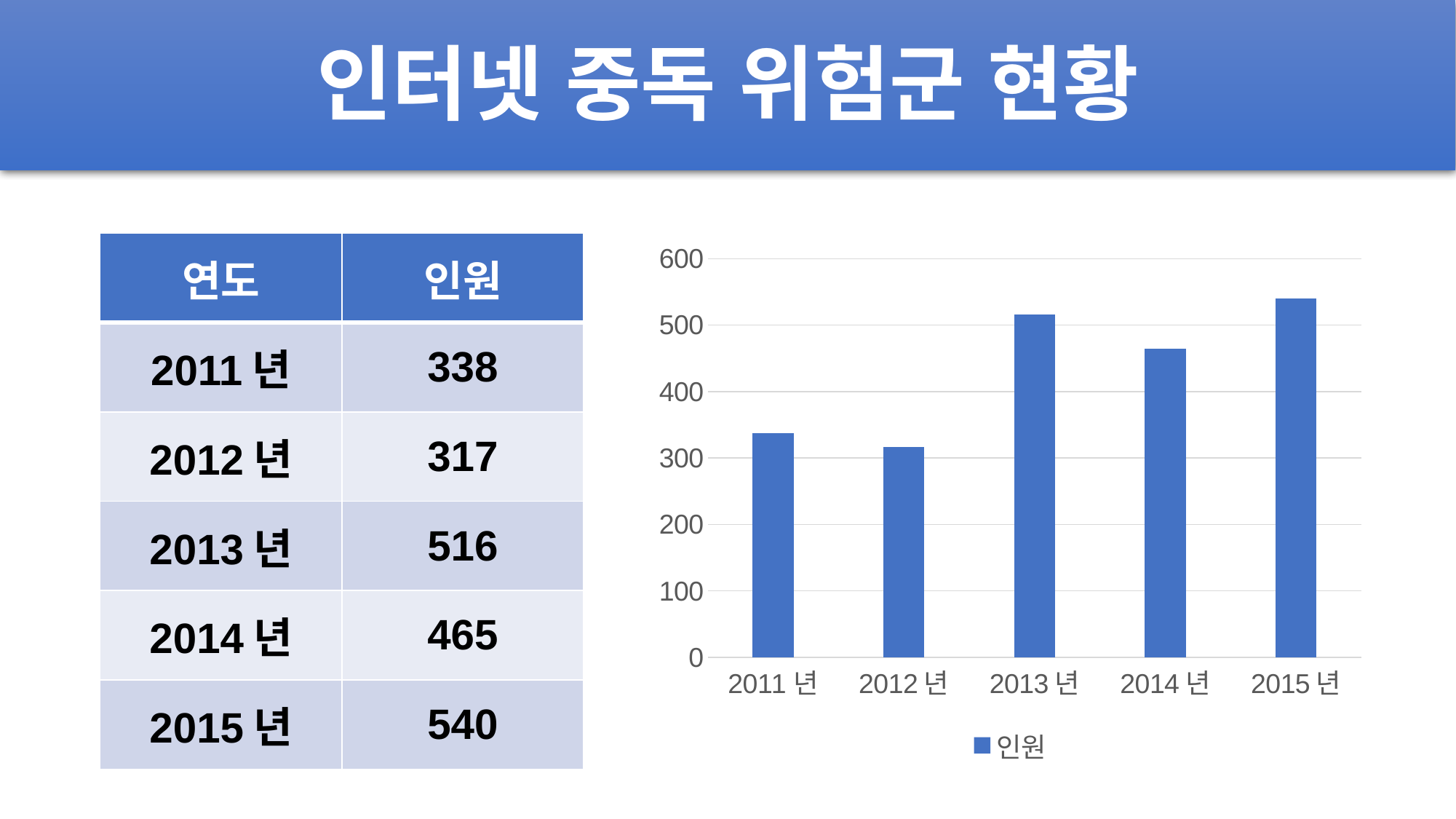

# 인터넷 중독 위험군 현황

### Chart

| Category | 인원 |
|---|---|
| 2011년 | 338.0 |
| 2012년 | 317.0 |
| 2013년 | 516.0 |
| 2014년 | 465.0 |
| 2015년 | 540.0 |
| 연도 | 인원 |
| --- | --- |
| 2011년 | 338 |
| 2012년 | 317 |
| 2013년 | 516 |
| 2014년 | 465 |
| 2015년 | 540 |